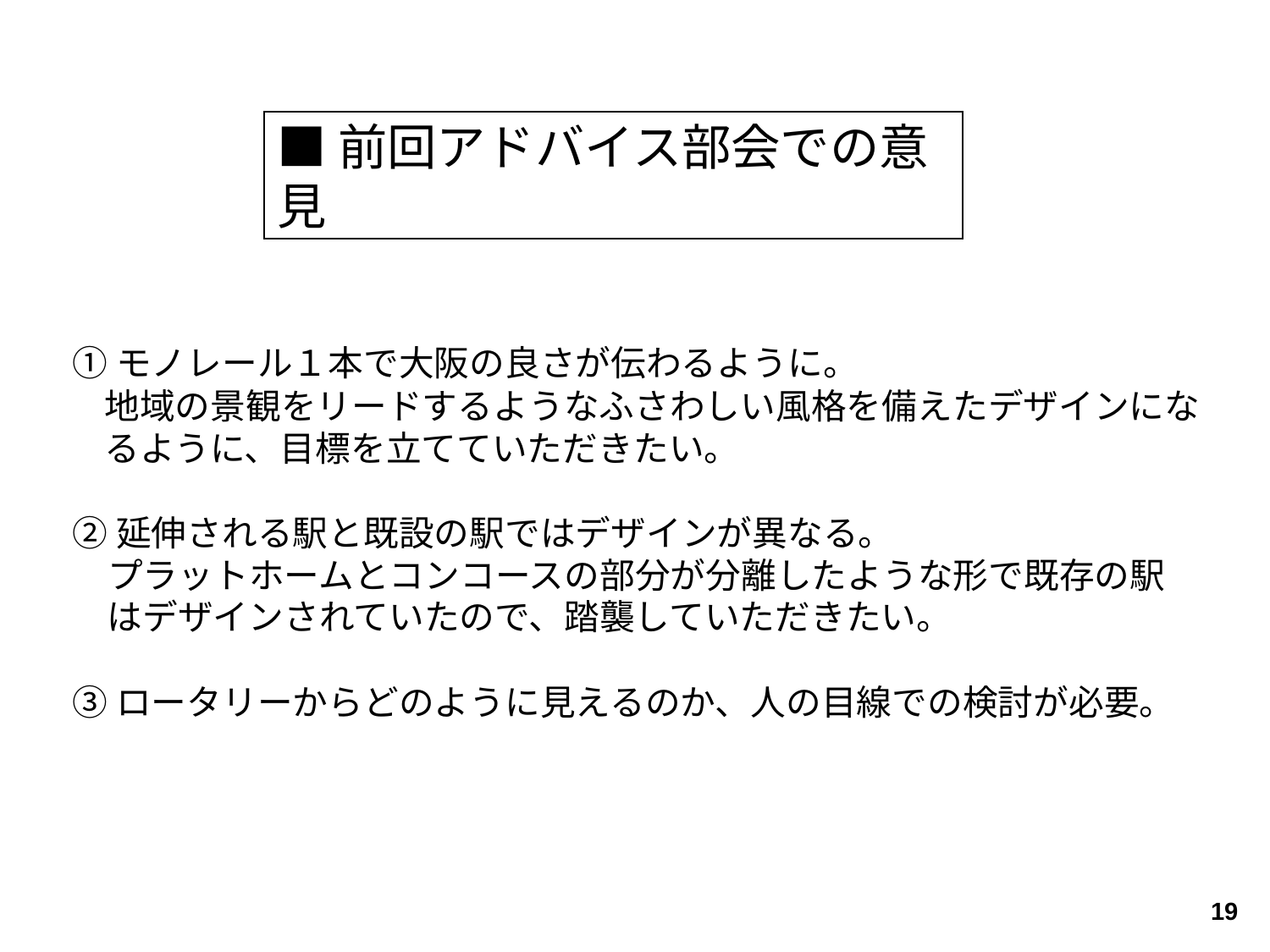

■前回アドバイス部会での意見
①モノレール１本で大阪の良さが伝わるように。
地域の景観をリードするようなふさわしい風格を備えたデザインになるように、目標を立てていただきたい。

②延伸される駅と既設の駅ではデザインが異なる。
　プラットホームとコンコースの部分が分離したような形で既存の駅はデザインされていたので、踏襲していただきたい。

③ロータリーからどのように見えるのか、人の目線での検討が必要。
19